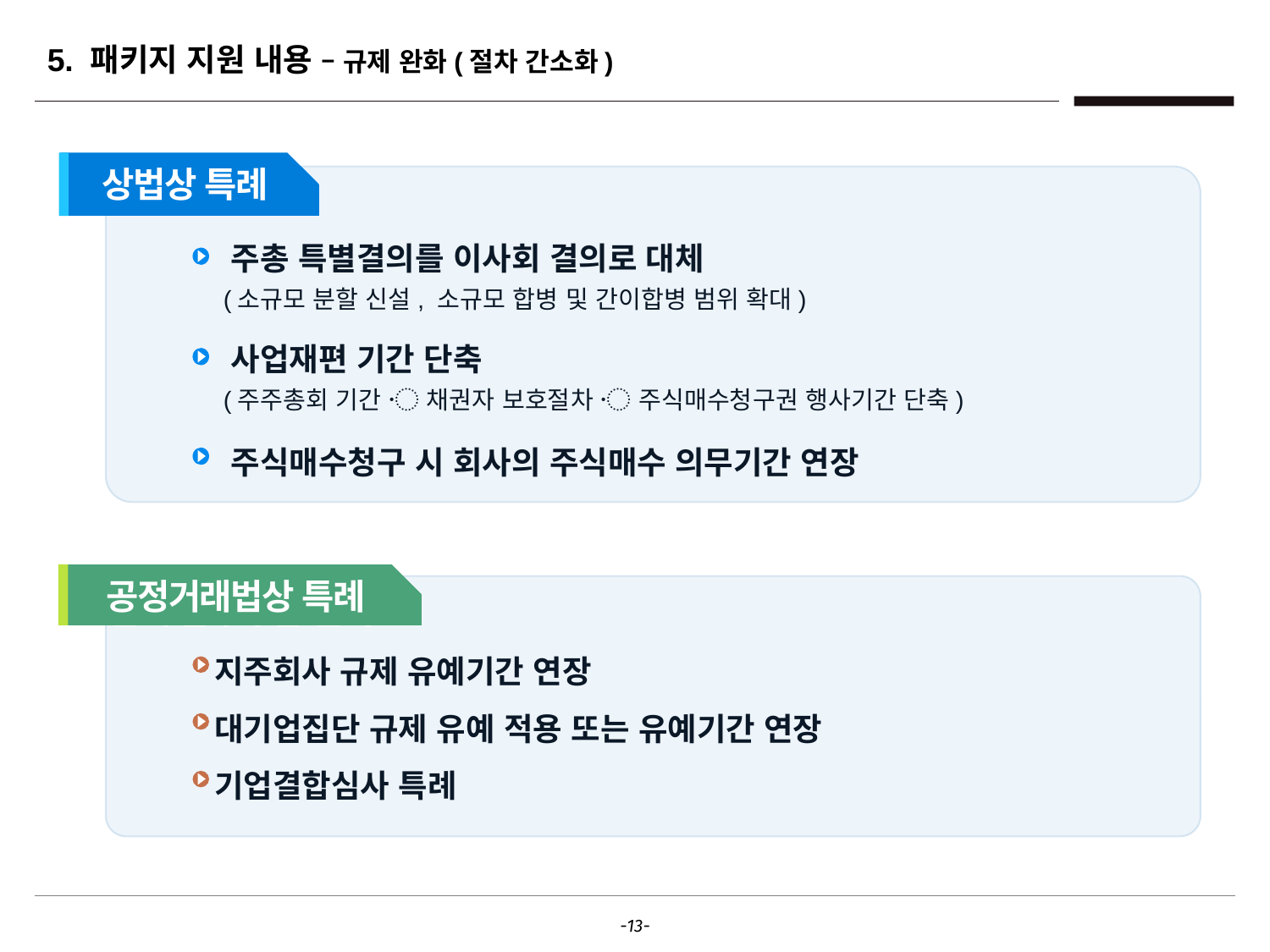

5. 패키지 지원 내용 – 규제 완화(절차 간소화)

상법상 특례

 주총 특별결의를 이사회 결의로 대체
 (소규모 분할 신설, 소규모 합병 및 간이합병 범위 확대)

 사업재편 기간 단축
 (주주총회 기간 〮 채권자 보호절차 〮 주식매수청구권 행사기간 단축)

 주식매수청구 시 회사의 주식매수 의무기간 연장

공정거래법상 특례

관세 납부부담 완화
지주회사 규제 유예기간 연장

대기업집단 규제 유예 적용 또는 유예기간 연장

기업결합심사 특례